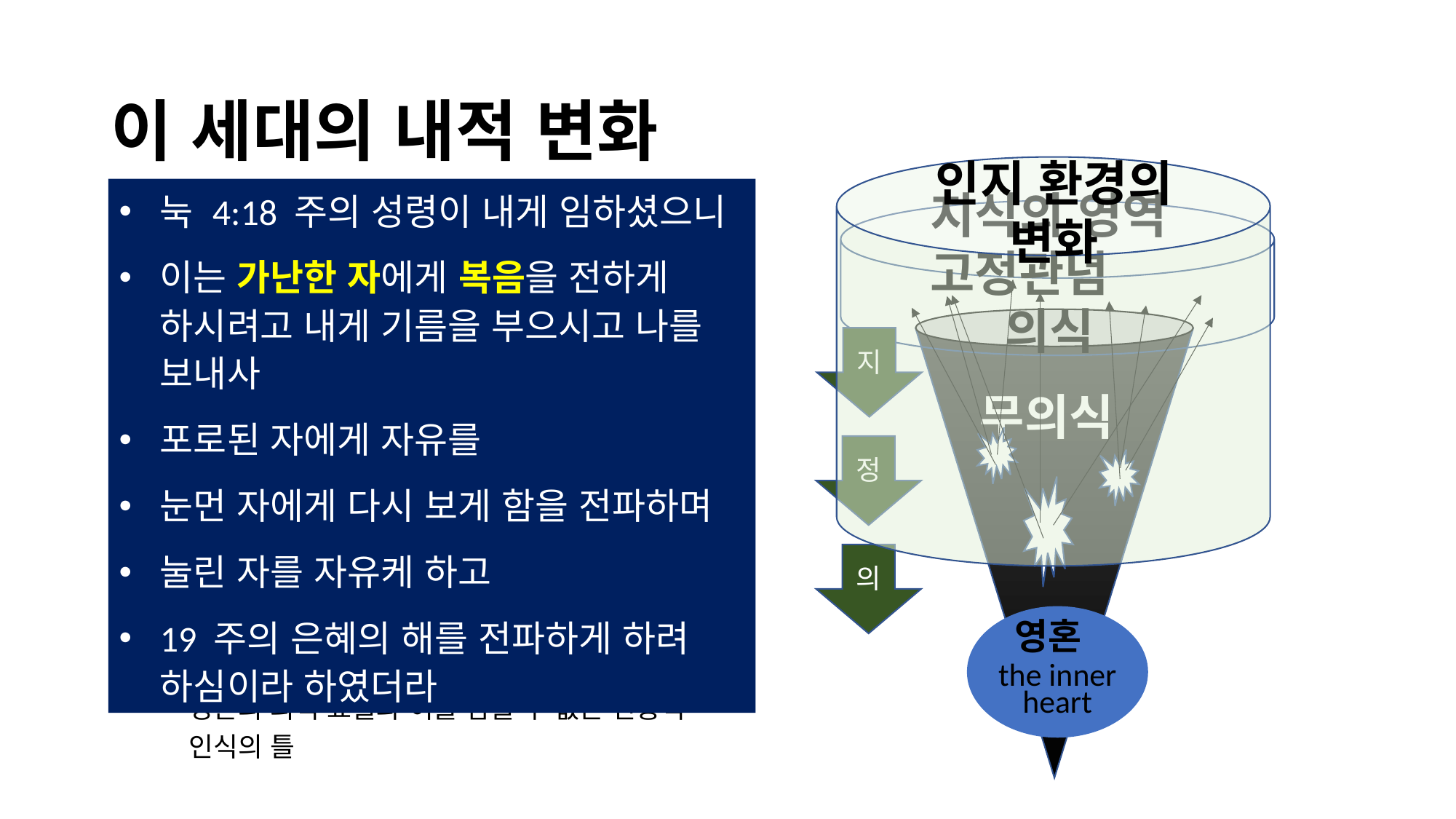

# 이 세대의 내적 변화
인지 환경의 변화

눅 4:18 주의 성령이 내게 임하셨으니
이는 가난한 자에게 복음을 전하게 하시려고 내게 기름을 부으시고 나를 보내사
포로된 자에게 자유를
눈먼 자에게 다시 보게 함을 전파하며
눌린 자를 자유케 하고
19 주의 은혜의 해를 전파하게 하려 하심이라 하였더라
지식의 영역
고정관념

마음의 변화 없이는 하나님의 나라에서 성장할 수 없음
지식을 근거로 자신의 의지를 강요하여 하나님을 섬기려는 것은 마치 유대인들이 성전을 건설하여 자신들의 의를 충족하고자 했던 행위와 흡사
지식의 영역에서 무의식의 영역으로 말씀이 스며들며 왜곡된 부분들을 치유할 때 지정의를 통한 신앙의 성장이 시작됨
믿음은 하나님을 알아가는 것임 (야다)
이 세대의 가장 큰 변화
영혼의 외적 표출과 이를 담을 수 없는 전통적 인식의 틀
의식

지
정
의

무의식

영혼
the inner heart